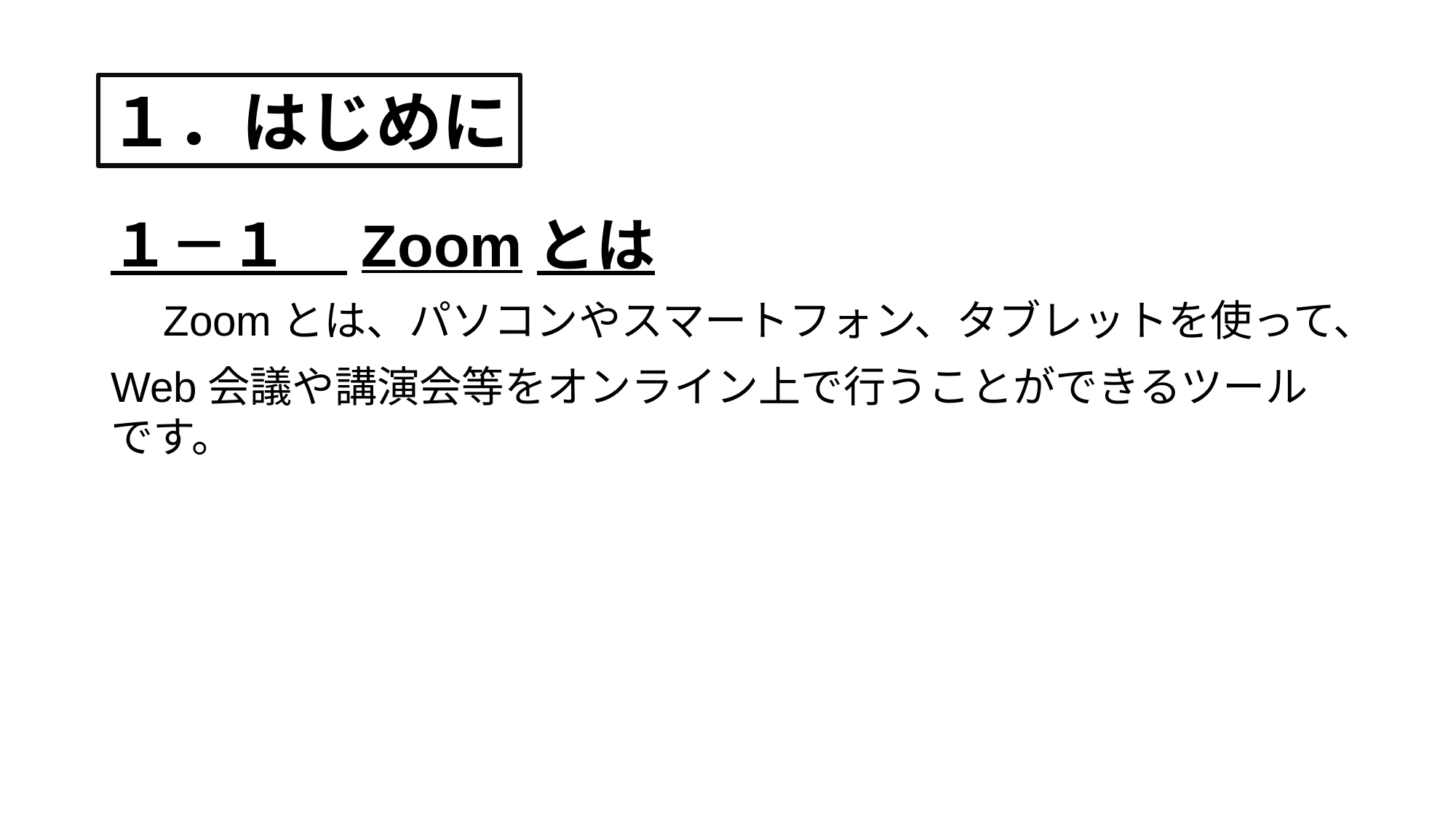

１．はじめに
１－１　Zoomとは
　Zoomとは、パソコンやスマートフォン、タブレットを使って、
Web会議や講演会等をオンライン上で行うことができるツールです。